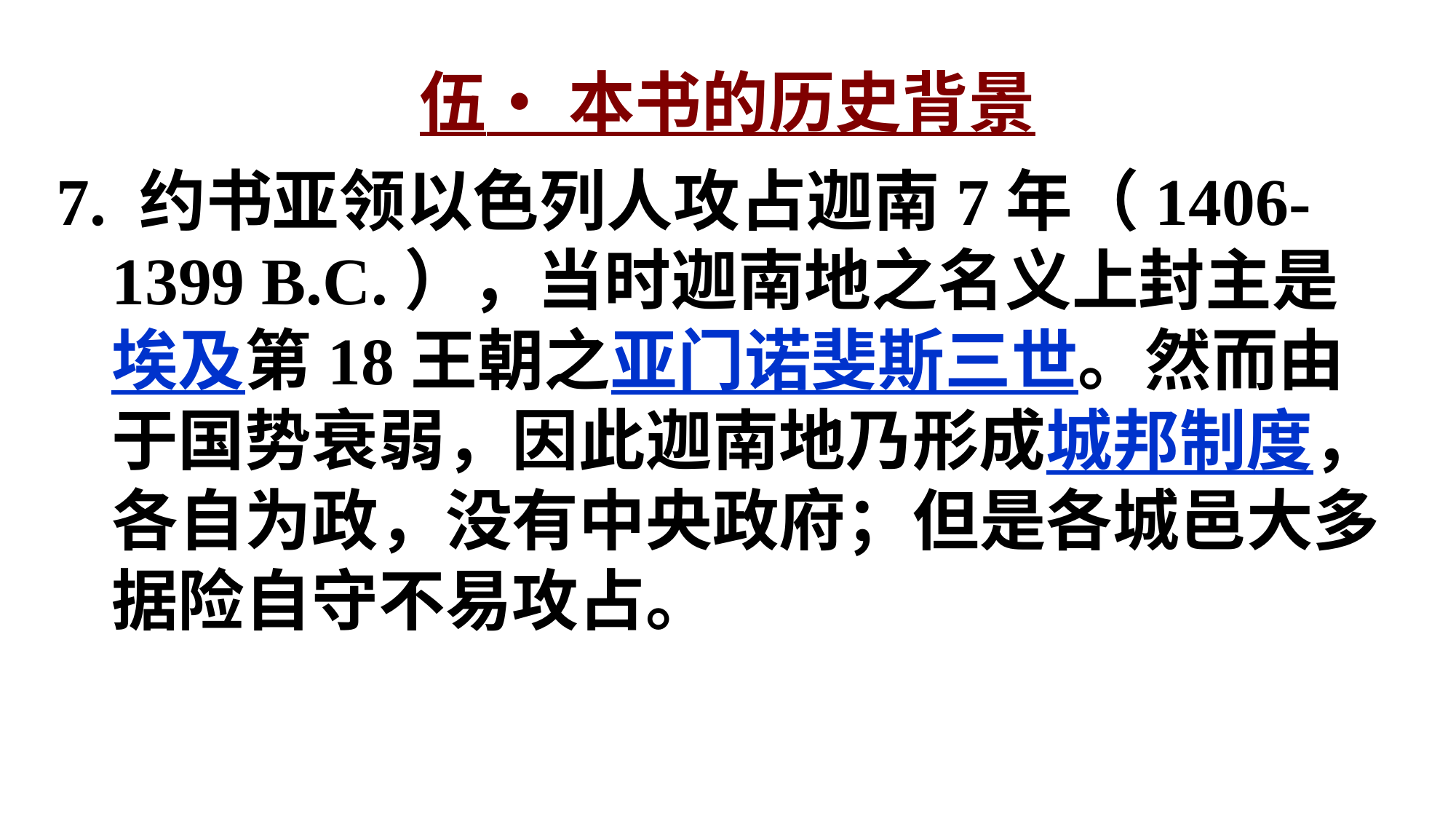

伍‧ 本书的历史背景
7. 约书亚领以色列人攻占迦南7年（1406-1399 B.C.），当时迦南地之名义上封主是埃及第18王朝之亚门诺斐斯三世。然而由于国势衰弱，因此迦南地乃形成城邦制度，各自为政，没有中央政府；但是各城邑大多据险自守不易攻占。